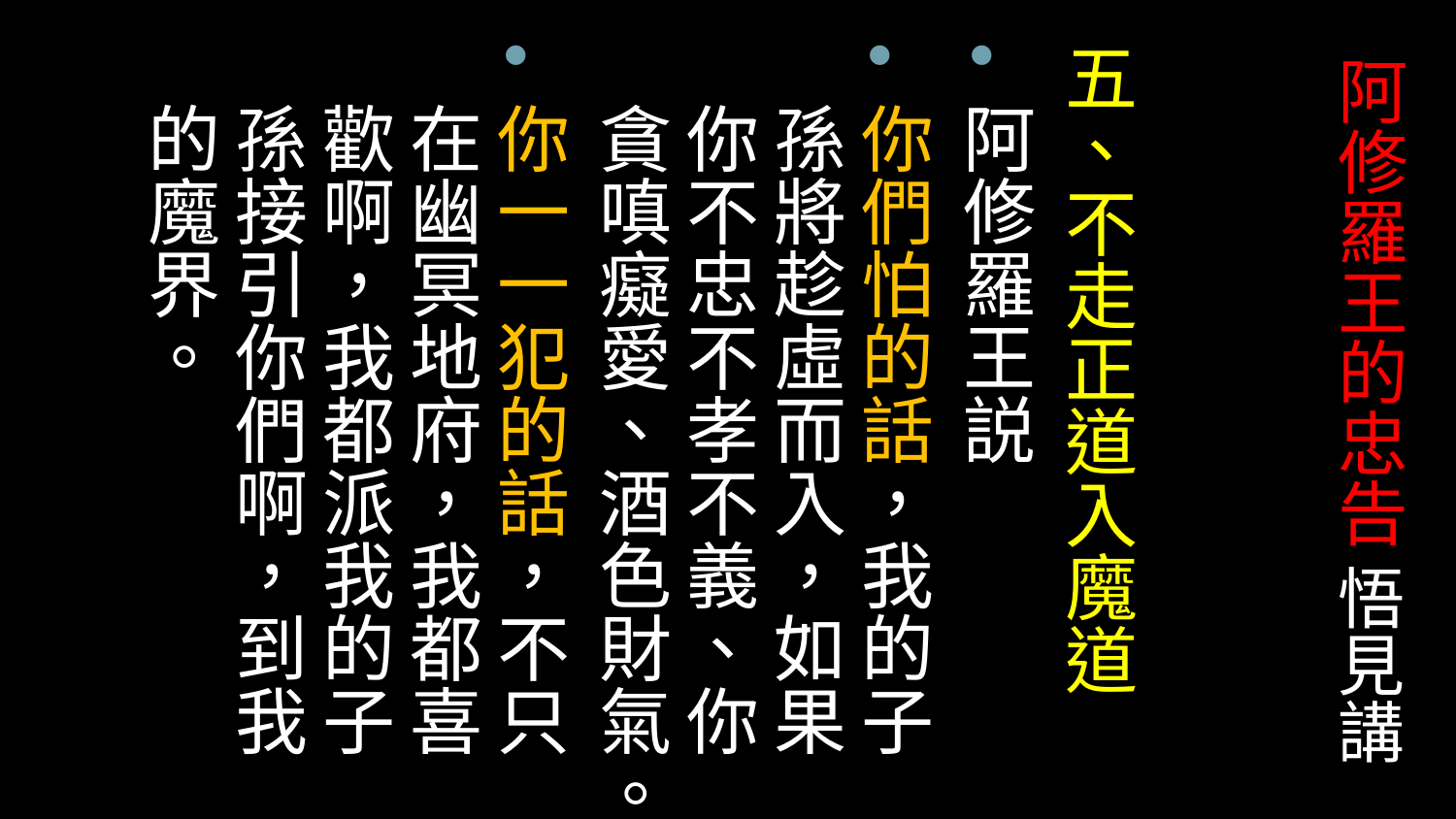

五、不走正道入魔道
阿修羅王説
你們怕的話，我的子孫將趁虛而入，如果你不忠不孝不義、你貪嗔癡愛、酒色財氣。
你一一犯的話，不只在幽冥地府，我都喜歡啊，我都派我的子孫接引你們啊，到我的魔界。

# 阿修羅王的忠告 悟見講